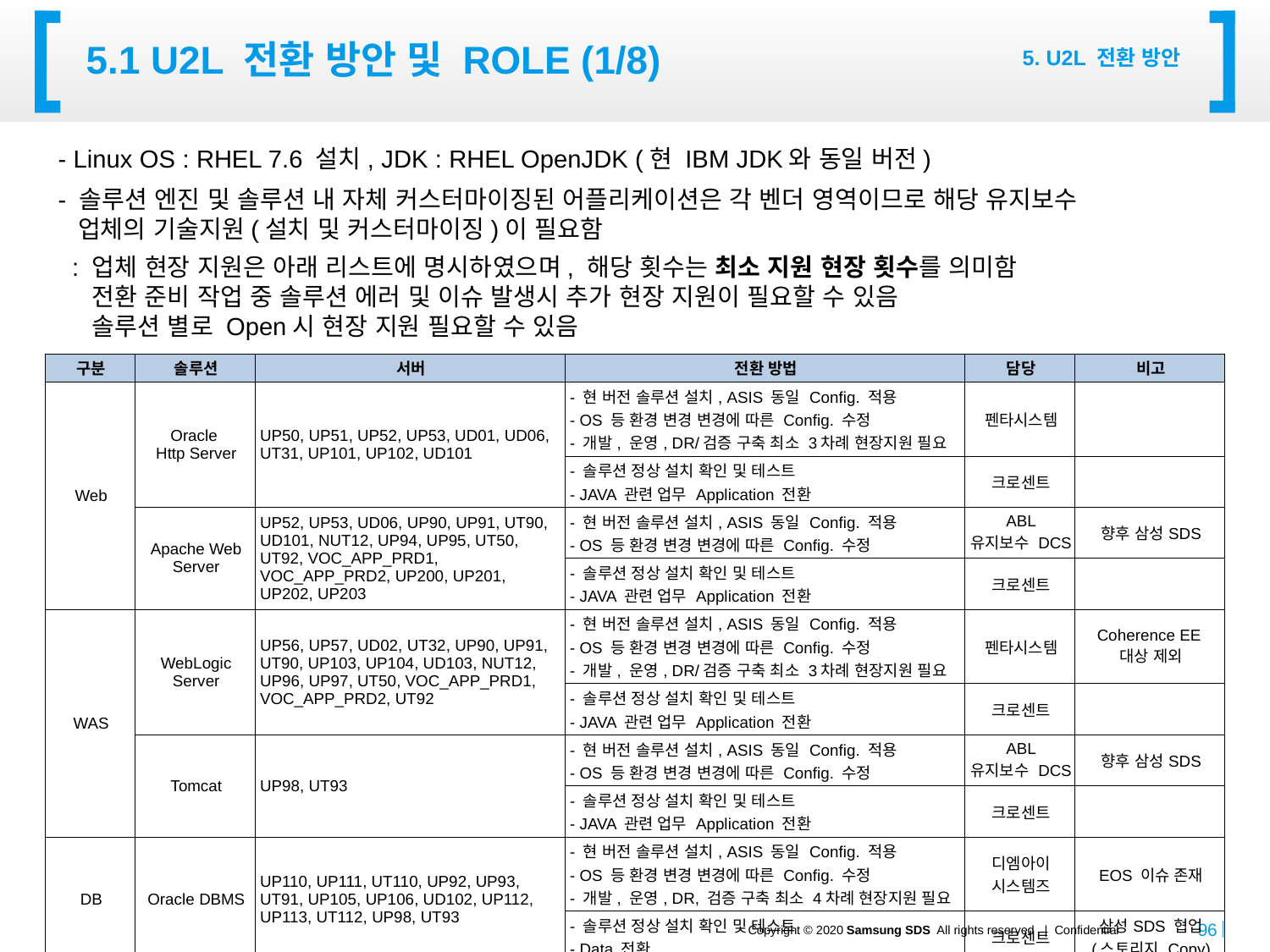

# 5.1 U2L 전환 방안 및 Role (1/8)
5. U2L 전환 방안
- Linux OS : RHEL 7.6 설치, JDK : RHEL OpenJDK (현 IBM JDK와 동일 버전)
- 솔루션 엔진 및 솔루션 내 자체 커스터마이징된 어플리케이션은 각 벤더 영역이므로 해당 유지보수
  업체의 기술지원(설치 및 커스터마이징)이 필요함
  : 업체 현장 지원은 아래 리스트에 명시하였으며, 해당 횟수는 최소 지원 현장 횟수를 의미함
    전환 준비 작업 중 솔루션 에러 및 이슈 발생시 추가 현장 지원이 필요할 수 있음
    솔루션 별로 Open시 현장 지원 필요할 수 있음
| 구분 | 솔루션 | 서버 | 전환 방법 | 담당 | 비고 |
| --- | --- | --- | --- | --- | --- |
| Web | Oracle Http Server | UP50, UP51, UP52, UP53, UD01, UD06, UT31, UP101, UP102, UD101 | - 현 버전 솔루션 설치, ASIS 동일 Config. 적용 - OS 등 환경 변경 변경에 따른 Config. 수정 - 개발, 운영, DR/검증 구축 최소 3차례 현장지원 필요 | 펜타시스템 |  |
|  |  |  | - 솔루션 정상 설치 확인 및 테스트 - JAVA 관련 업무 Application 전환 | 크로센트 |  |
|  | Apache Web Server | UP52, UP53, UD06, UP90, UP91, UT90, UD101, NUT12, UP94, UP95, UT50, UT92, VOC\_APP\_PRD1, VOC\_APP\_PRD2, UP200, UP201, UP202, UP203 | - 현 버전 솔루션 설치, ASIS 동일 Config. 적용 - OS 등 환경 변경 변경에 따른 Config. 수정 | ABL 유지보수 DCS | 향후 삼성SDS |
|  |  |  | - 솔루션 정상 설치 확인 및 테스트 - JAVA 관련 업무 Application 전환 | 크로센트 |  |
| WAS | WebLogic Server | UP56, UP57, UD02, UT32, UP90, UP91, UT90, UP103, UP104, UD103, NUT12, UP96, UP97, UT50, VOC\_APP\_PRD1, VOC\_APP\_PRD2, UT92 | - 현 버전 솔루션 설치, ASIS 동일 Config. 적용 - OS 등 환경 변경 변경에 따른 Config. 수정 - 개발, 운영, DR/검증 구축 최소 3차례 현장지원 필요 | 펜타시스템 | Coherence EE 대상 제외 |
|  |  |  | - 솔루션 정상 설치 확인 및 테스트 - JAVA 관련 업무 Application 전환 | 크로센트 |  |
|  | Tomcat | UP98, UT93 | - 현 버전 솔루션 설치, ASIS 동일 Config. 적용 - OS 등 환경 변경 변경에 따른 Config. 수정 | ABL 유지보수 DCS | 향후 삼성SDS |
|  |  |  | - 솔루션 정상 설치 확인 및 테스트 - JAVA 관련 업무 Application 전환 | 크로센트 |  |
| DB | Oracle DBMS | UP110, UP111, UT110, UP92, UP93, UT91, UP105, UP106, UD102, UP112, UP113, UT112, UP98, UT93 | - 현 버전 솔루션 설치, ASIS 동일 Config. 적용 - OS 등 환경 변경 변경에 따른 Config. 수정 - 개발, 운영, DR, 검증 구축 최소 4차례 현장지원 필요 | 디엠아이 시스템즈 | EOS 이슈 존재 |
|  |  |  | - 솔루션 정상 설치 확인 및 테스트 - Data 전환 | 크로센트 | 삼성SDS 협업 (스토리지 Copy) |